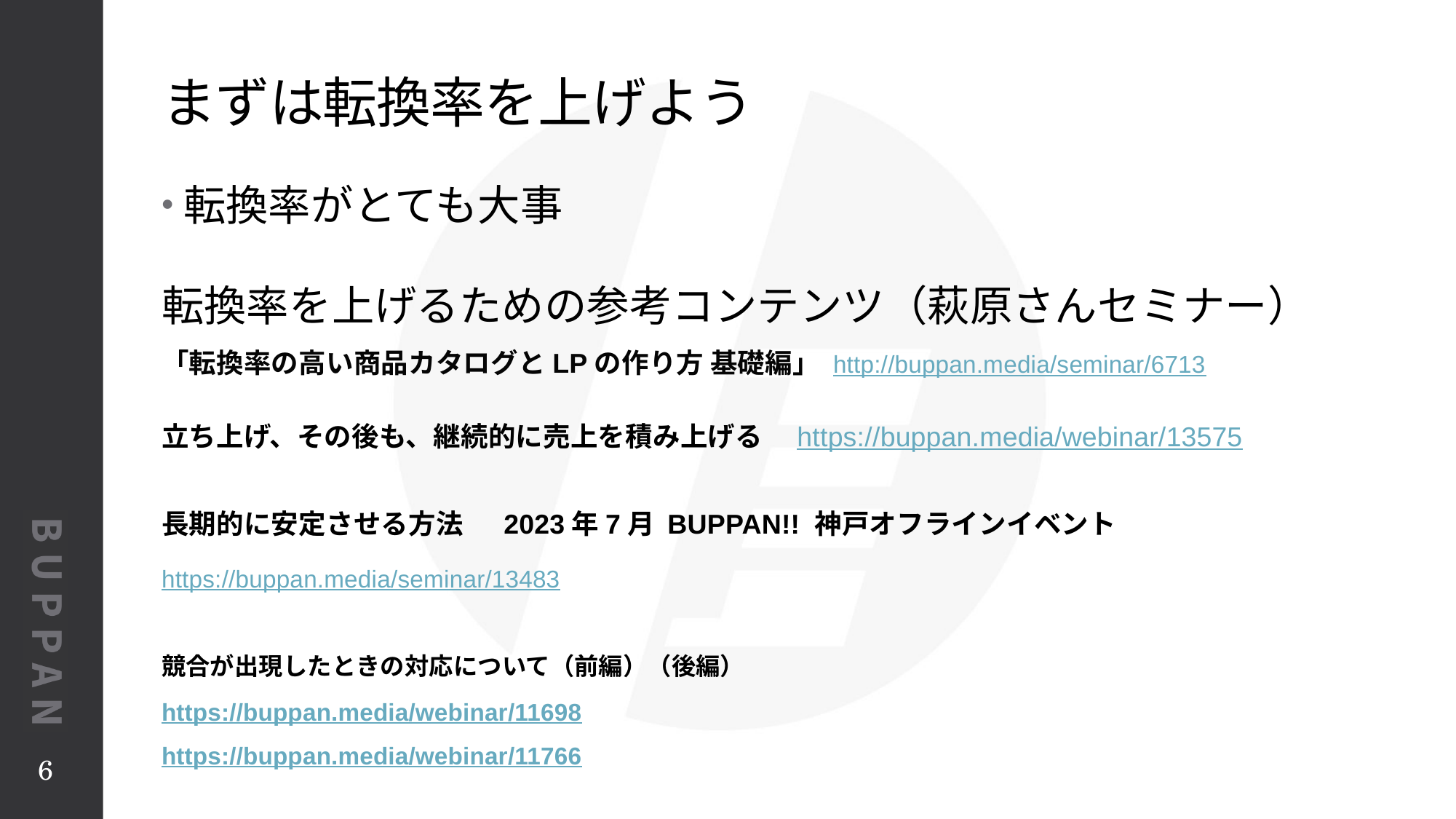

# まずは転換率を上げよう
転換率がとても大事
転換率を上げるための参考コンテンツ（萩原さんセミナー）
「転換率の高い商品カタログとLPの作り方 基礎編」 http://buppan.media/seminar/6713
立ち上げ、その後も、継続的に売上を積み上げる　https://buppan.media/webinar/13575
長期的に安定させる方法　 2023年7月 BUPPAN!! 神戸オフラインイベント
https://buppan.media/seminar/13483
競合が出現したときの対応について（前編）（後編）
https://buppan.media/webinar/11698
https://buppan.media/webinar/11766
6